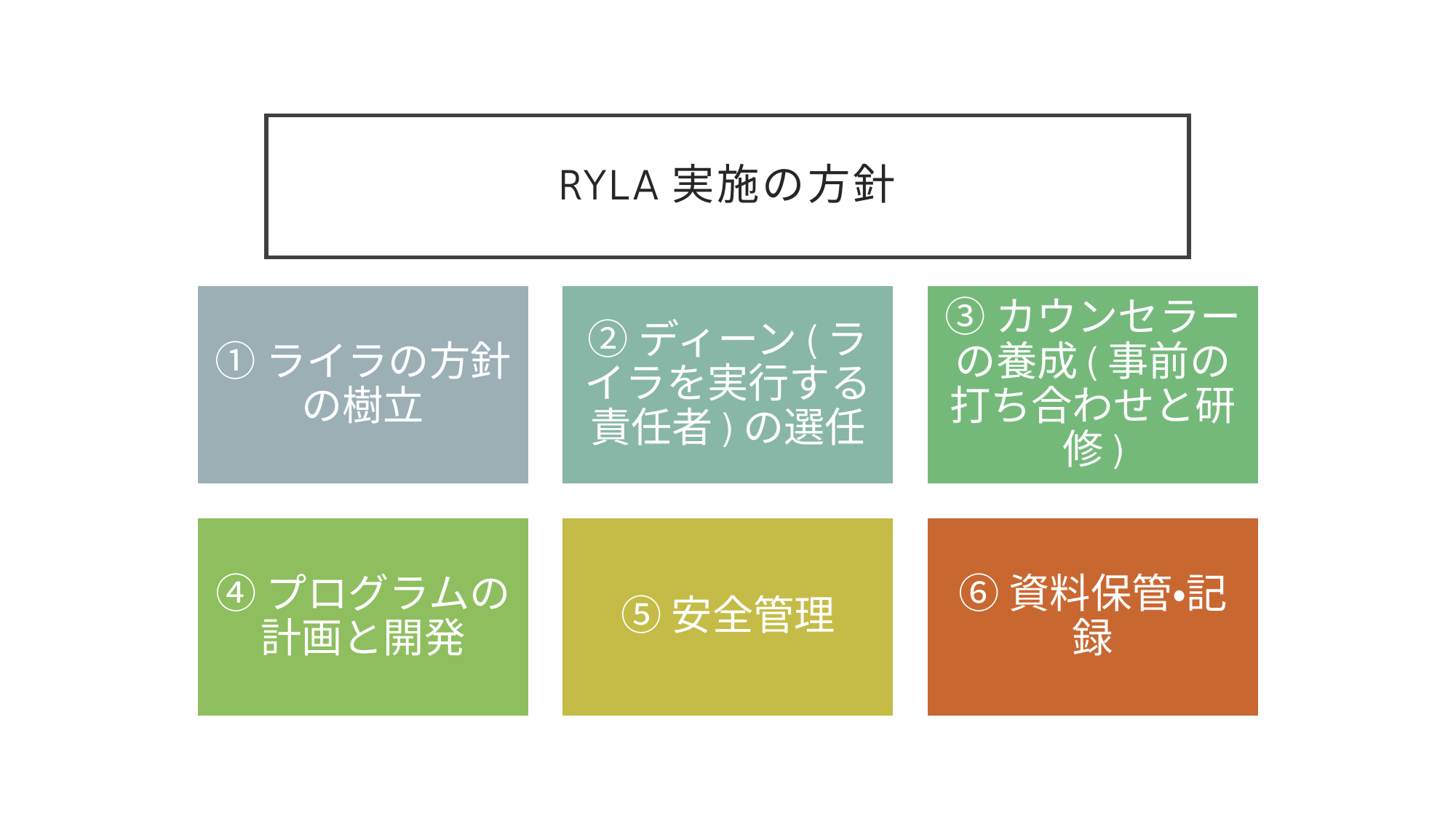

# RYLA実施の方針
①ライラの方針の樹立
②ディーン(ライラを実行する責任者)の選任
③カウンセラーの養成(事前の打ち合わせと研修)
④プログラムの計画と開発
⑤安全管理
⑥資料保管・記録